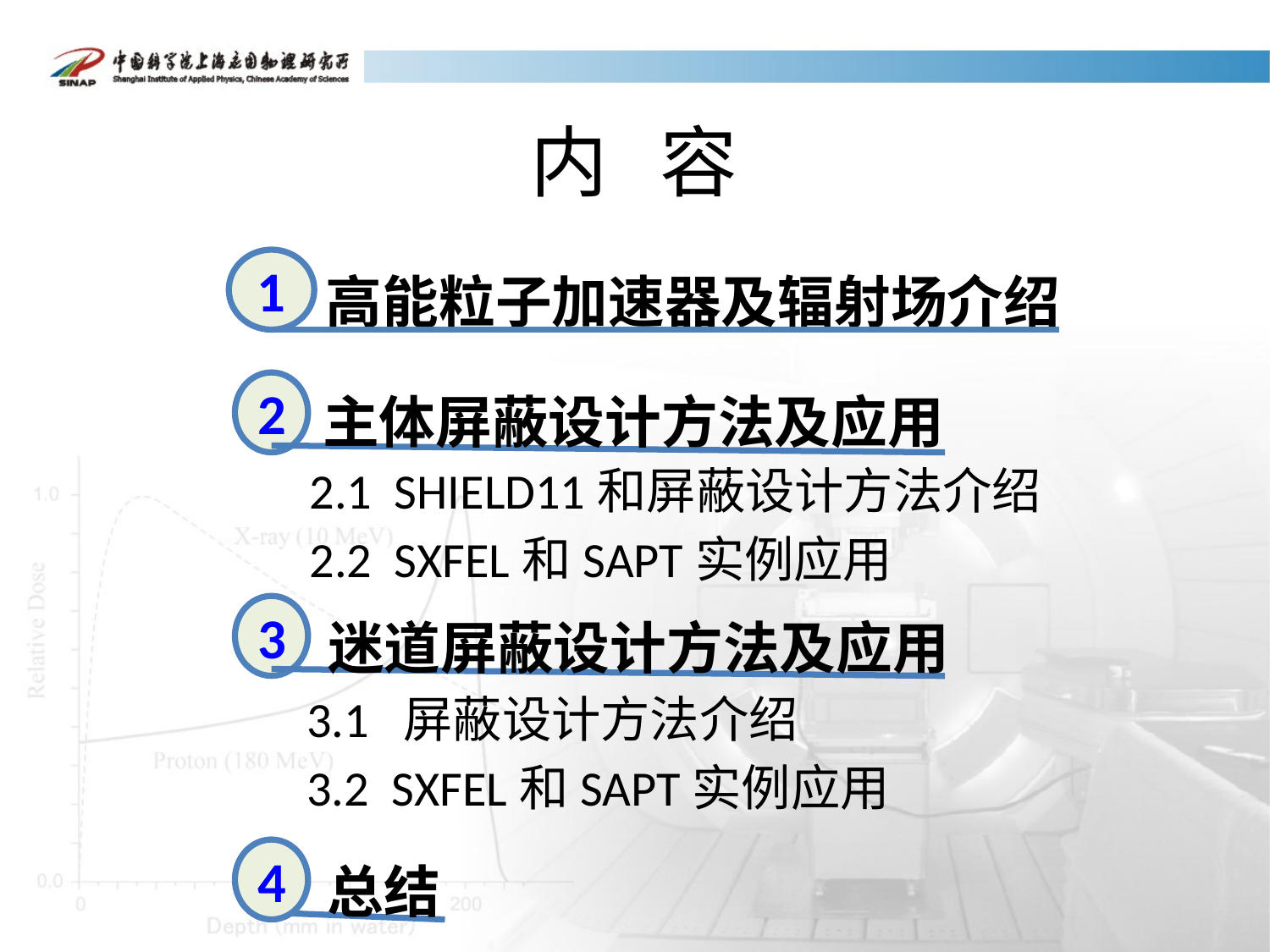

# 内   容
高能粒子加速器及辐射场介绍
1
主体屏蔽设计方法及应用
2
2.1  SHIELD11和屏蔽设计方法介绍
2.2  SXFEL和SAPT实例应用
迷道屏蔽设计方法及应用
3
3.1  屏蔽设计方法介绍
3.2  SXFEL和SAPT实例应用
总结
4